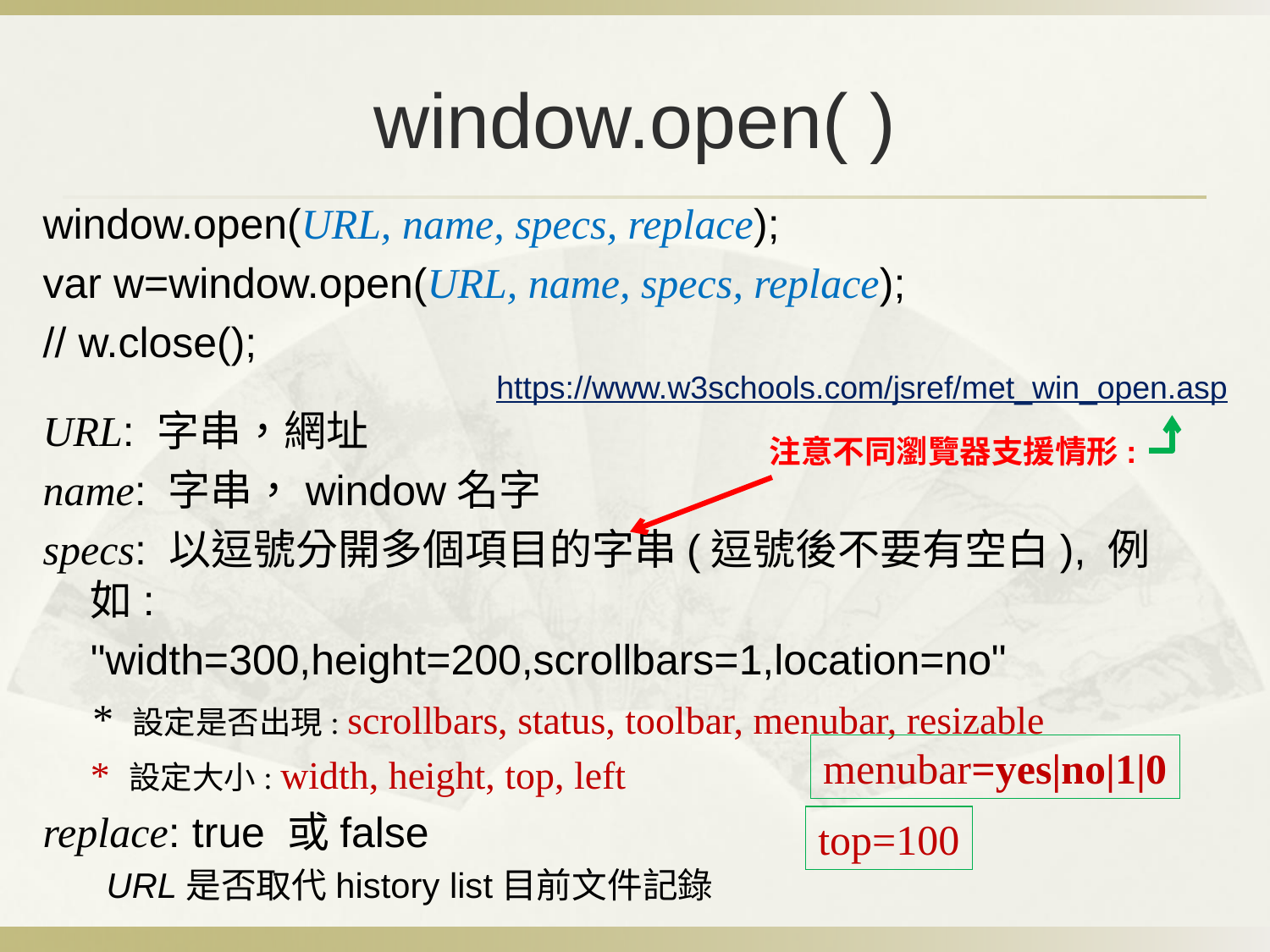

# window.open( )
window.open(URL, name, specs, replace);
var w=window.open(URL, name, specs, replace);
// w.close();

URL: 字串，網址
name: 字串，window名字
specs: 以逗號分開多個項目的字串(逗號後不要有空白), 例如:
	"width=300,height=200,scrollbars=1,location=no"
	* 設定是否出現: scrollbars, status, toolbar, menubar, resizable
	* 設定大小: width, height, top, left
replace: true 或false
URL是否取代history list目前文件記錄
https://www.w3schools.com/jsref/met_win_open.asp
注意不同瀏覽器支援情形:
menubar=yes|no|1|0
top=100